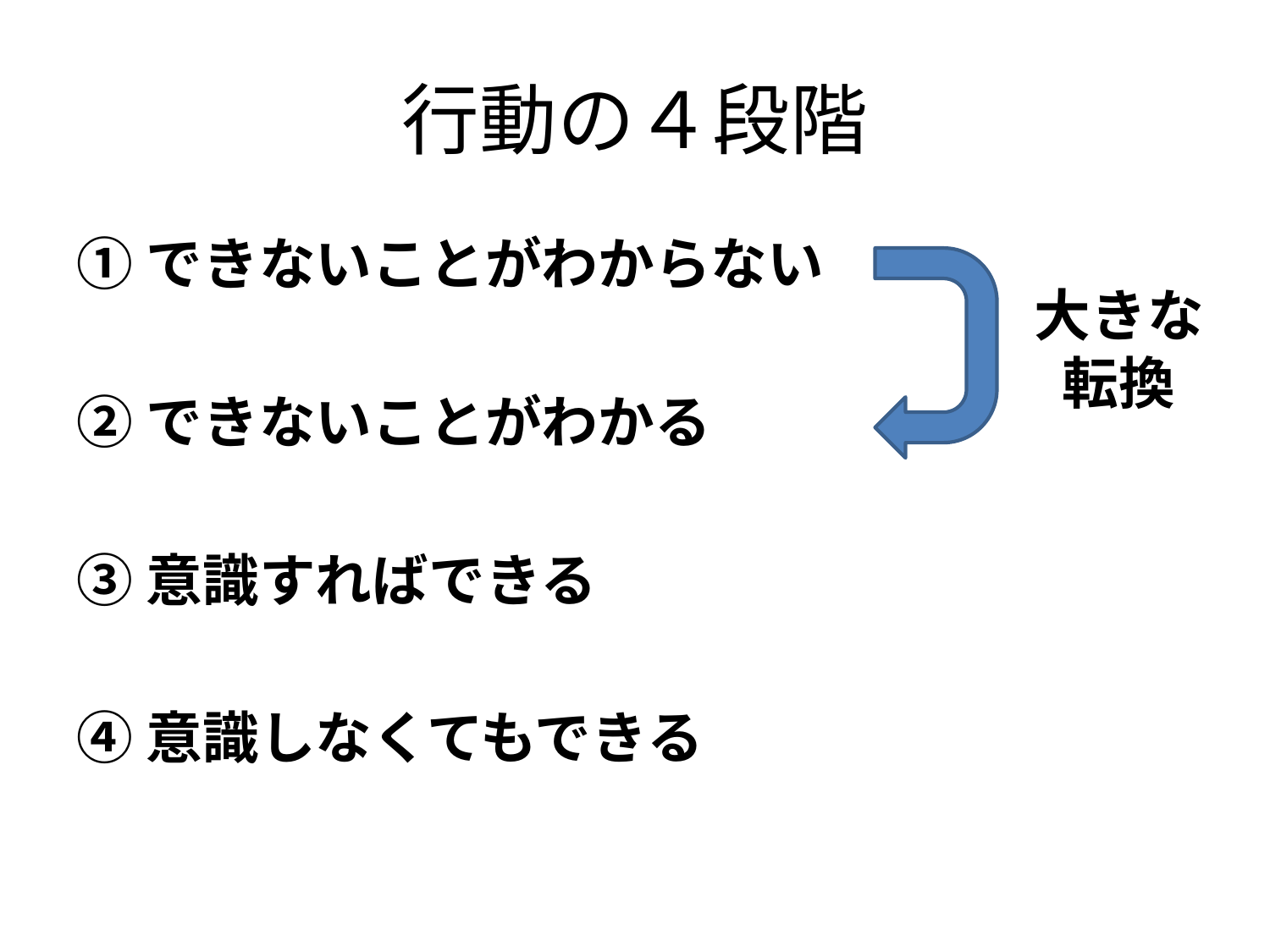

# 行動の４段階
①できないことがわからない

②できないことがわかる

③意識すればできる

④意識しなくてもできる
大きな
転換